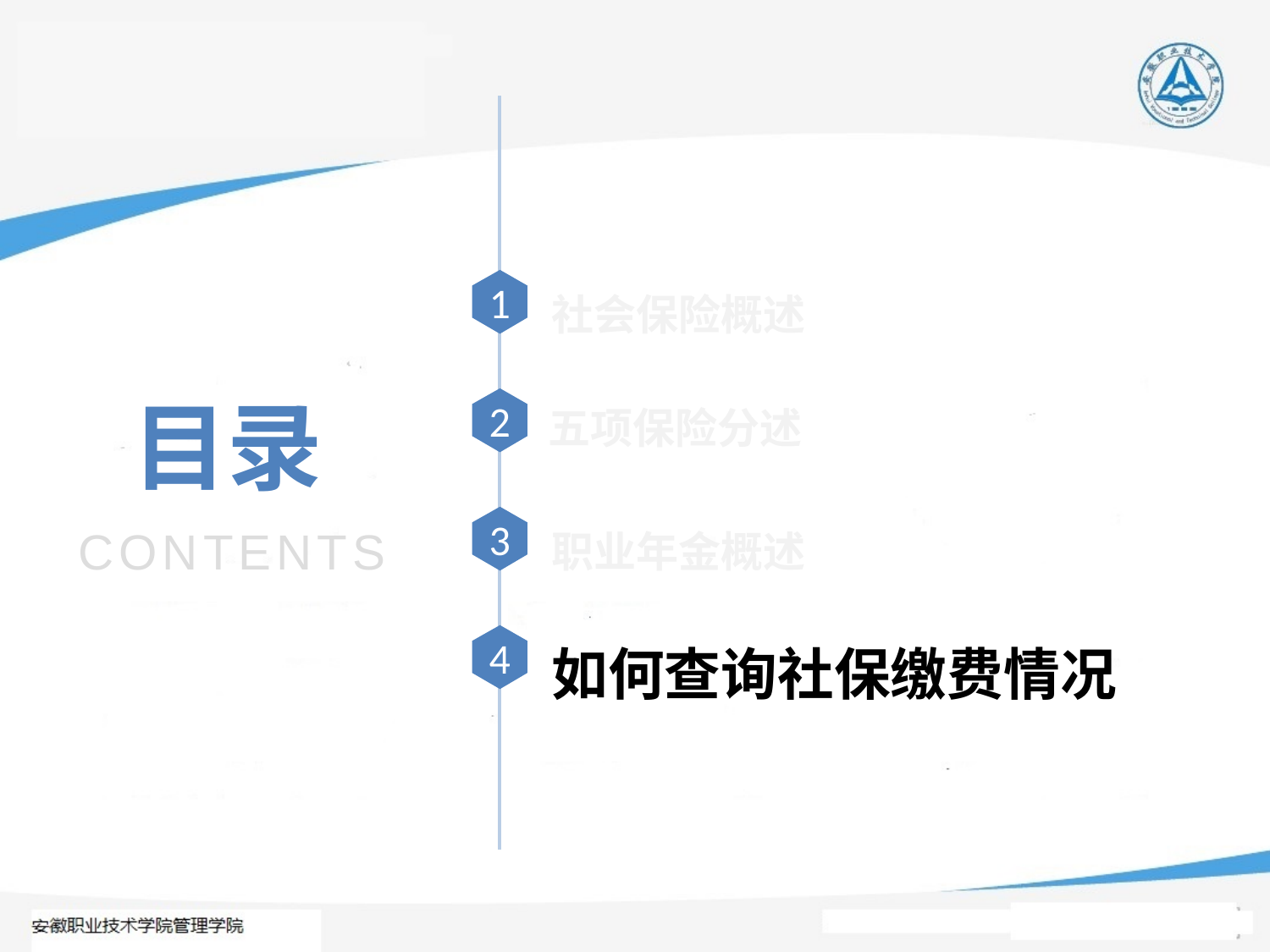

社会保险概述
1
五项保险分述
2
目录
CONTENTS
职业年金概述
3
如何查询社保缴费情况
4